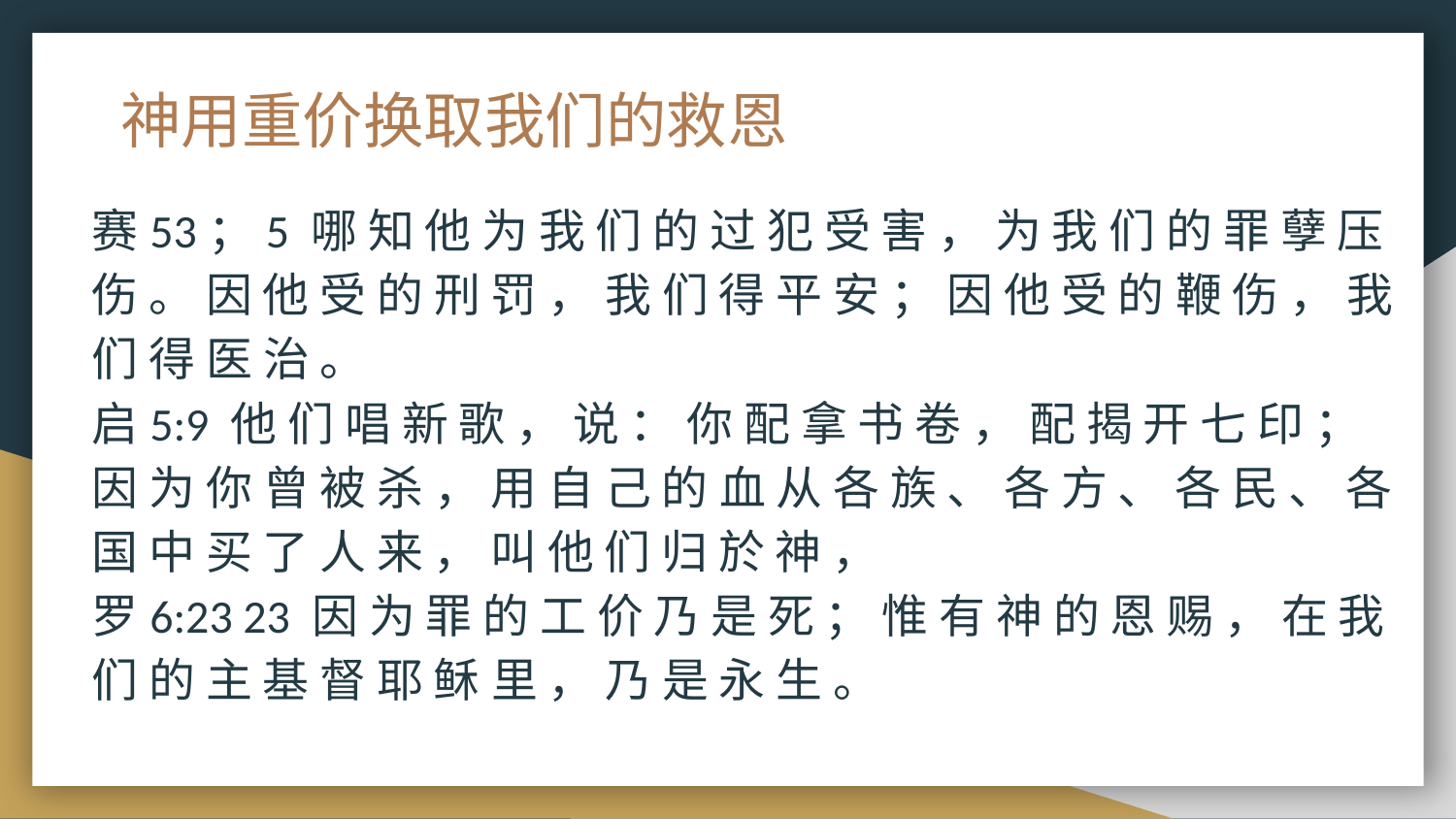

# 神用重价换取我们的救恩
赛53；5 哪 知 他 为 我 们 的 过 犯 受 害 ， 为 我 们 的 罪 孽 压 伤 。 因 他 受 的 刑 罚 ， 我 们 得 平 安 ； 因 他 受 的 鞭 伤 ， 我 们 得 医 治 。
启5:9 他 们 唱 新 歌 ， 说 ： 你 配 拿 书 卷 ， 配 揭 开 七 印 ； 因 为 你 曾 被 杀 ， 用 自 己 的 血 从 各 族 、 各 方 、 各 民 、 各 国 中 买 了 人 来 ， 叫 他 们 归 於 神 ，
罗6:23 23 因 为 罪 的 工 价 乃 是 死 ； 惟 有 神 的 恩 赐 ， 在 我 们 的 主 基 督 耶 稣 里 ， 乃 是 永 生 。